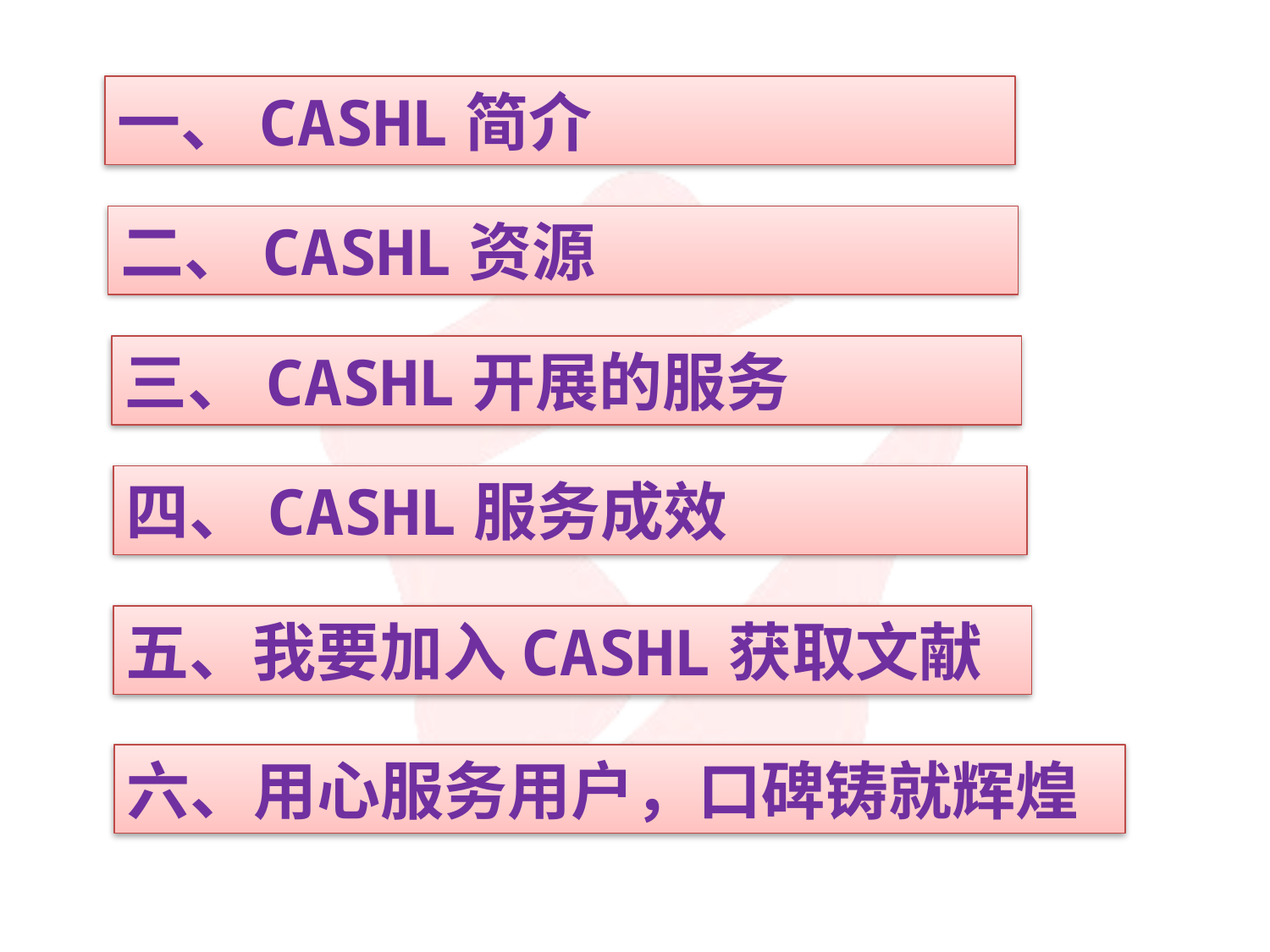

一、CASHL简介
二、CASHL资源
三、CASHL开展的服务
四、CASHL服务成效
五、我要加入CASHL获取文献
六、用心服务用户，口碑铸就辉煌